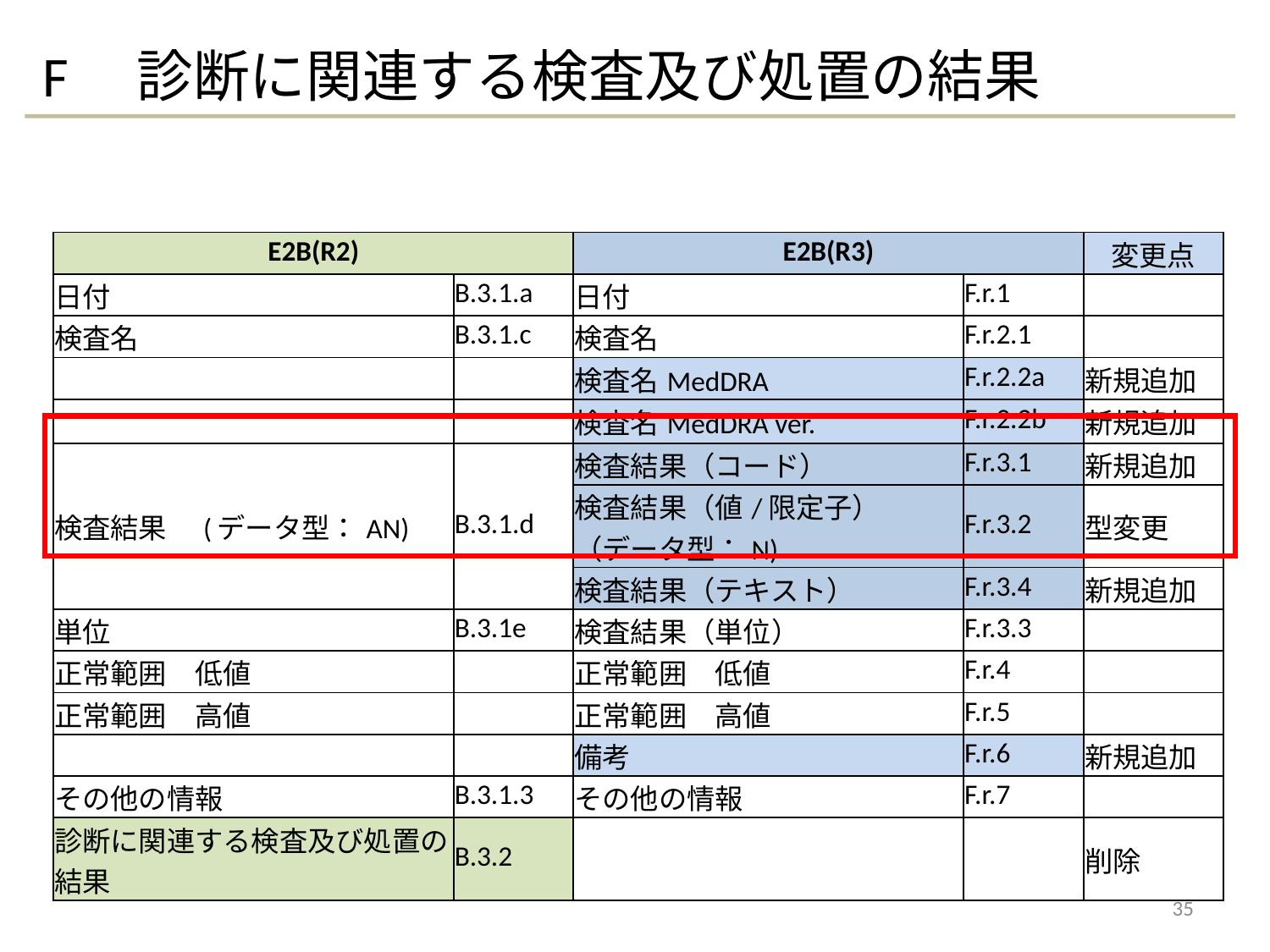

# F　診断に関連する検査及び処置の結果

| E2B(R2) |  | E2B(R3) |  | 変更点 |
| --- | --- | --- | --- | --- |
| 日付 | B.3.1.a | 日付 | F.r.1 |  |
| 検査名 | B.3.1.c | 検査名 | F.r.2.1 |  |
|  |  | 検査名MedDRA | F.r.2.2a | 新規追加 |
|  |  | 検査名MedDRA ver. | F.r.2.2b | 新規追加 |
| 検査結果　(データ型：AN) | B.3.1.d | 検査結果（コード） | F.r.3.1 | 新規追加 |
|  |  | 検査結果（値/限定子） （データ型：N) | F.r.3.2 | 型変更 |
|  |  | 検査結果（テキスト） | F.r.3.4 | 新規追加 |
| 単位 | B.3.1e | 検査結果（単位） | F.r.3.3 |  |
| 正常範囲　低値 |  | 正常範囲　低値 | F.r.4 |  |
| 正常範囲　高値 |  | 正常範囲　高値 | F.r.5 |  |
|  |  | 備考 | F.r.6 | 新規追加 |
| その他の情報 | B.3.1.3 | その他の情報 | F.r.7 |  |
| 診断に関連する検査及び処置の結果 | B.3.2 |  |  | 削除 |

35